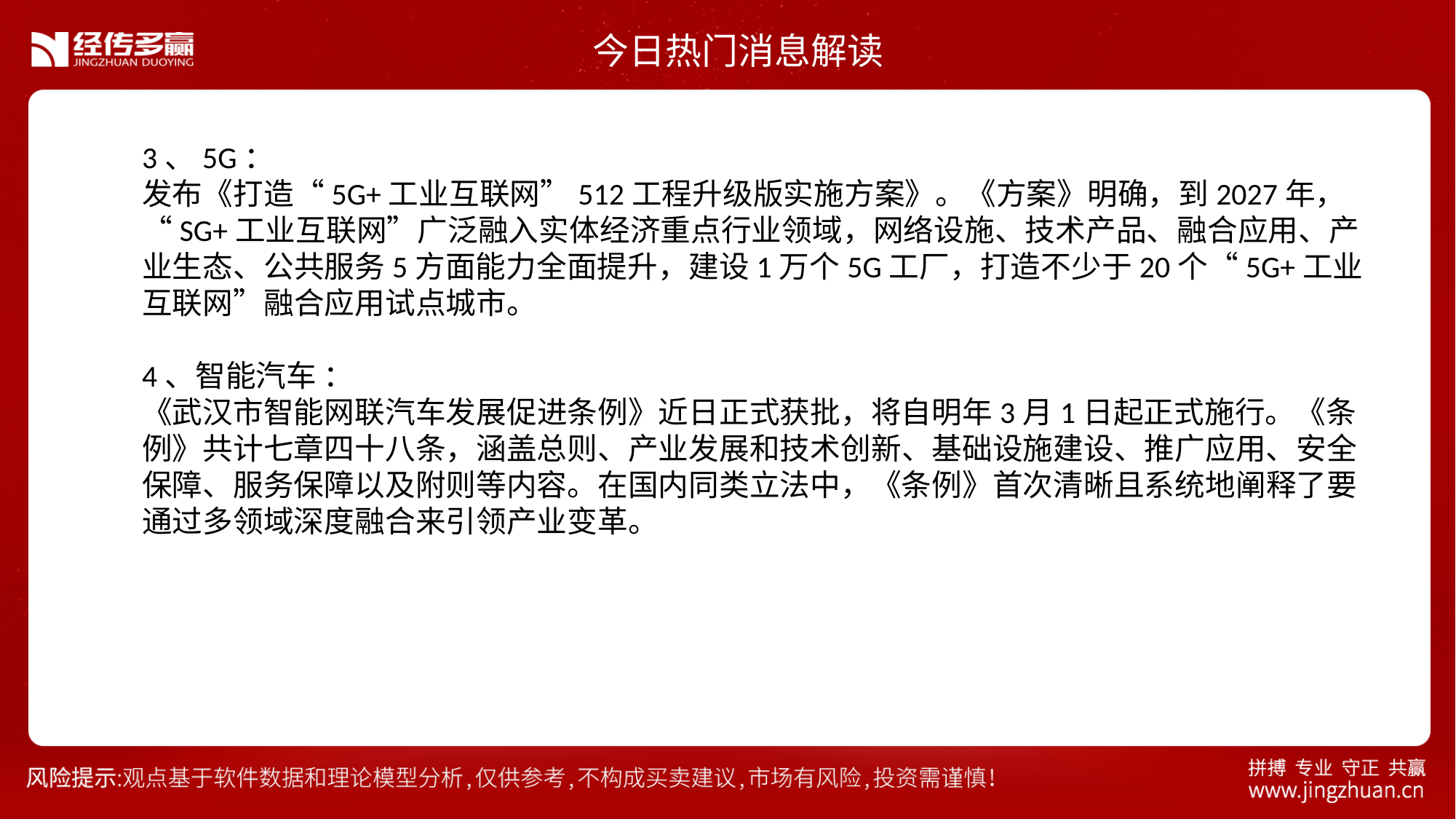

今日热门消息解读
3、5G：
发布《打造“5G+工业互联网”512工程升级版实施方案》。《方案》明确，到2027年，“SG+工业互联网”广泛融入实体经济重点行业领域，网络设施、技术产品、融合应用、产业生态、公共服务5方面能力全面提升，建设1万个5G工厂，打造不少于20个“5G+工业互联网”融合应用试点城市。

4、智能汽车 ：
《武汉市智能网联汽车发展促进条例》近日正式获批，将自明年3月1日起正式施行。《条例》共计七章四十八条，涵盖总则、产业发展和技术创新、基础设施建设、推广应用、安全保障、服务保障以及附则等内容。在国内同类立法中，《条例》首次清晰且系统地阐释了要通过多领域深度融合来引领产业变革。